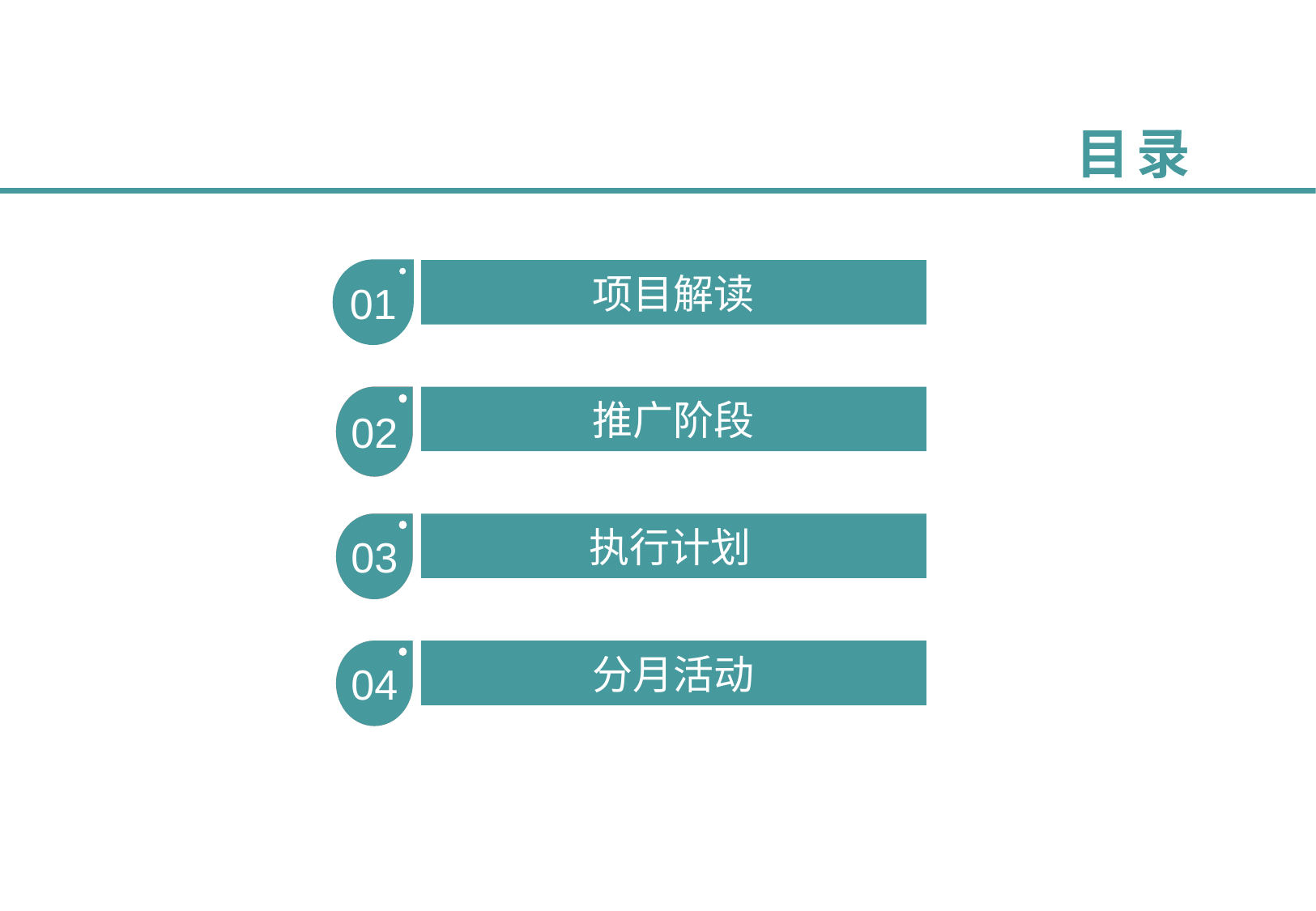

目录
项目解读
01
01
01
01
02
02
02
02
推广阶段
03
03
03
执行计划
04
04
分月活动